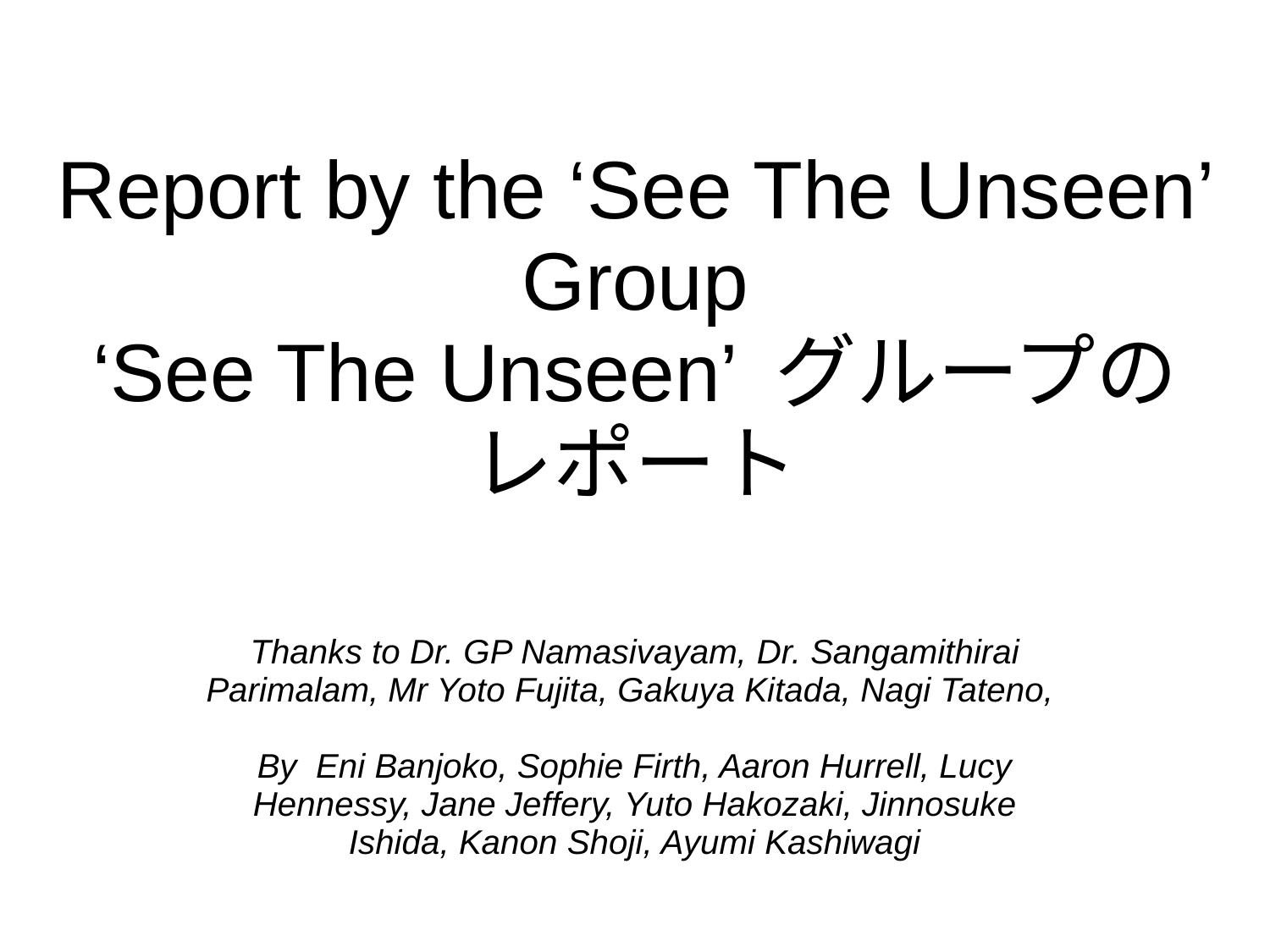

# Report by the ‘See The Unseen’ Group ‘See The Unseen’ グループのレポート
Thanks to Dr. GP Namasivayam, Dr. Sangamithirai Parimalam, Mr Yoto Fujita, Gakuya Kitada, Nagi Tateno,
By  Eni Banjoko, Sophie Firth, Aaron Hurrell, Lucy Hennessy, Jane Jeffery, Yuto Hakozaki, Jinnosuke Ishida, Kanon Shoji, Ayumi Kashiwagi